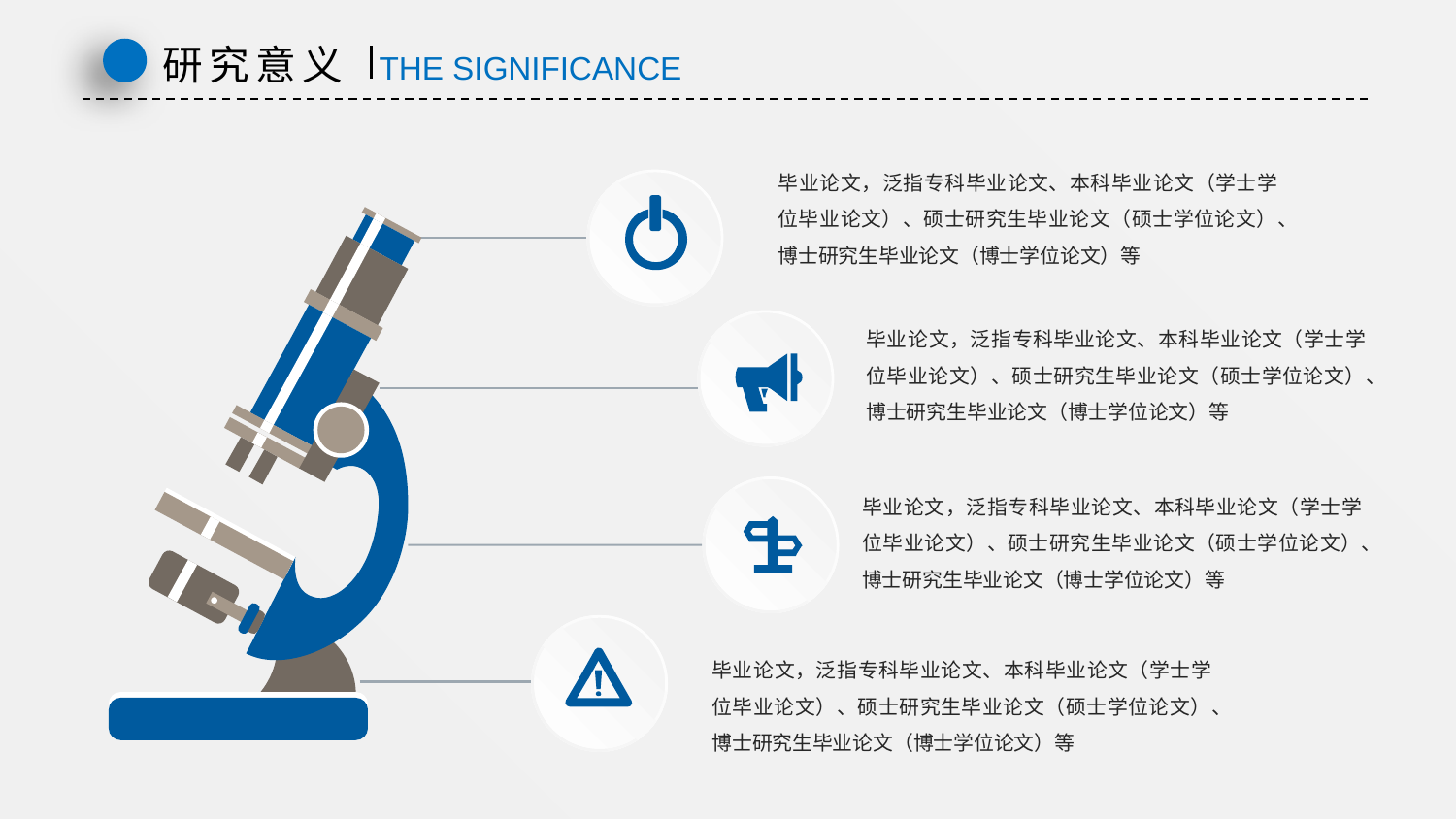

研究意义

THE SIGNIFICANCE
毕业论文，泛指专科毕业论文、本科毕业论文（学士学位毕业论文）、硕士研究生毕业论文（硕士学位论文）、博士研究生毕业论文（博士学位论文）等

毕业论文，泛指专科毕业论文、本科毕业论文（学士学位毕业论文）、硕士研究生毕业论文（硕士学位论文）、博士研究生毕业论文（博士学位论文）等

毕业论文，泛指专科毕业论文、本科毕业论文（学士学位毕业论文）、硕士研究生毕业论文（硕士学位论文）、博士研究生毕业论文（博士学位论文）等

毕业论文，泛指专科毕业论文、本科毕业论文（学士学位毕业论文）、硕士研究生毕业论文（硕士学位论文）、博士研究生毕业论文（博士学位论文）等